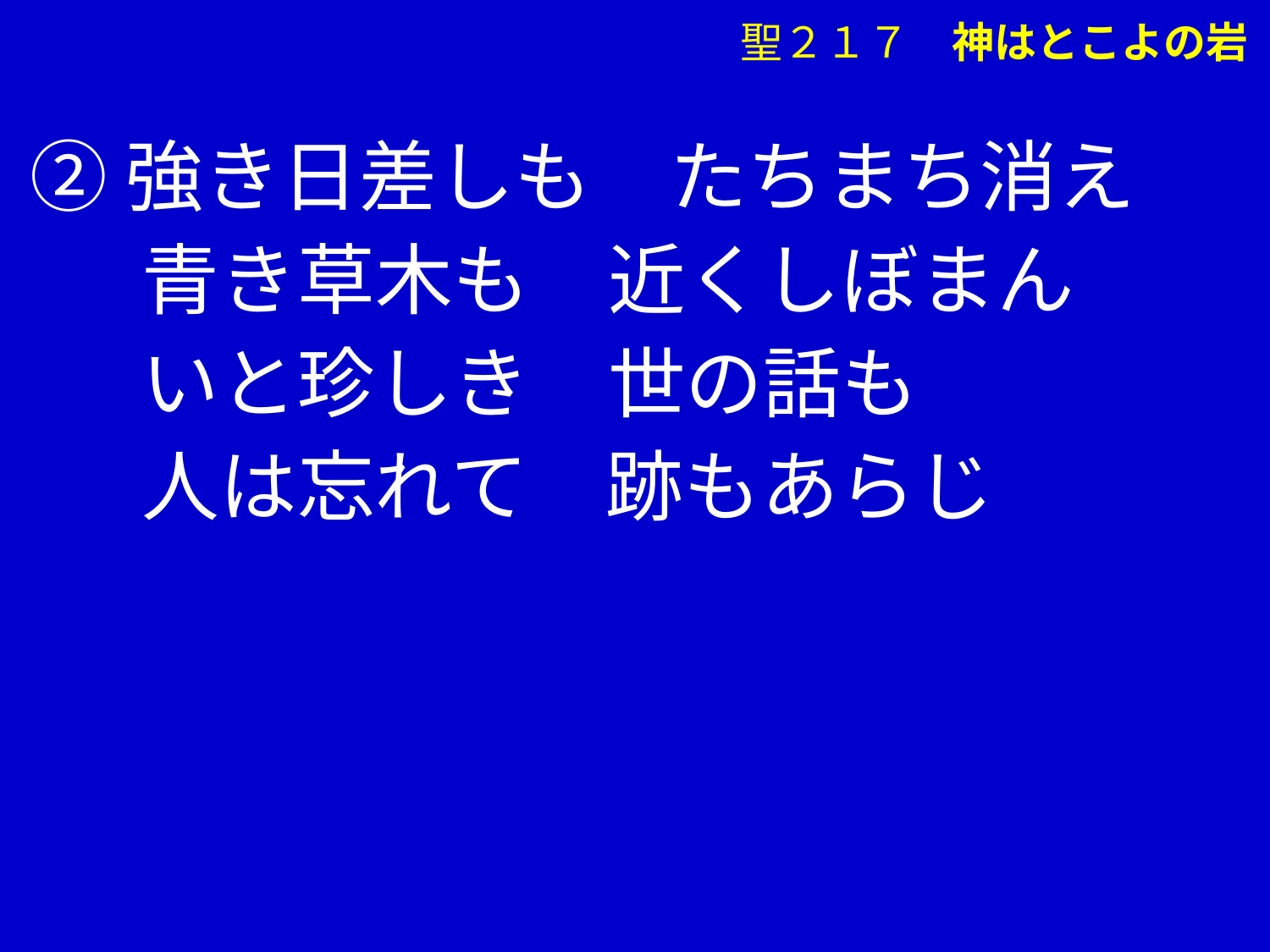

聖２１７　神はとこよの岩

 ②強き日差しも　たちまち消え
　   青き草木も　近くしぼまん
　   いと珍しき　世の話も
　   人は忘れて　跡もあらじ